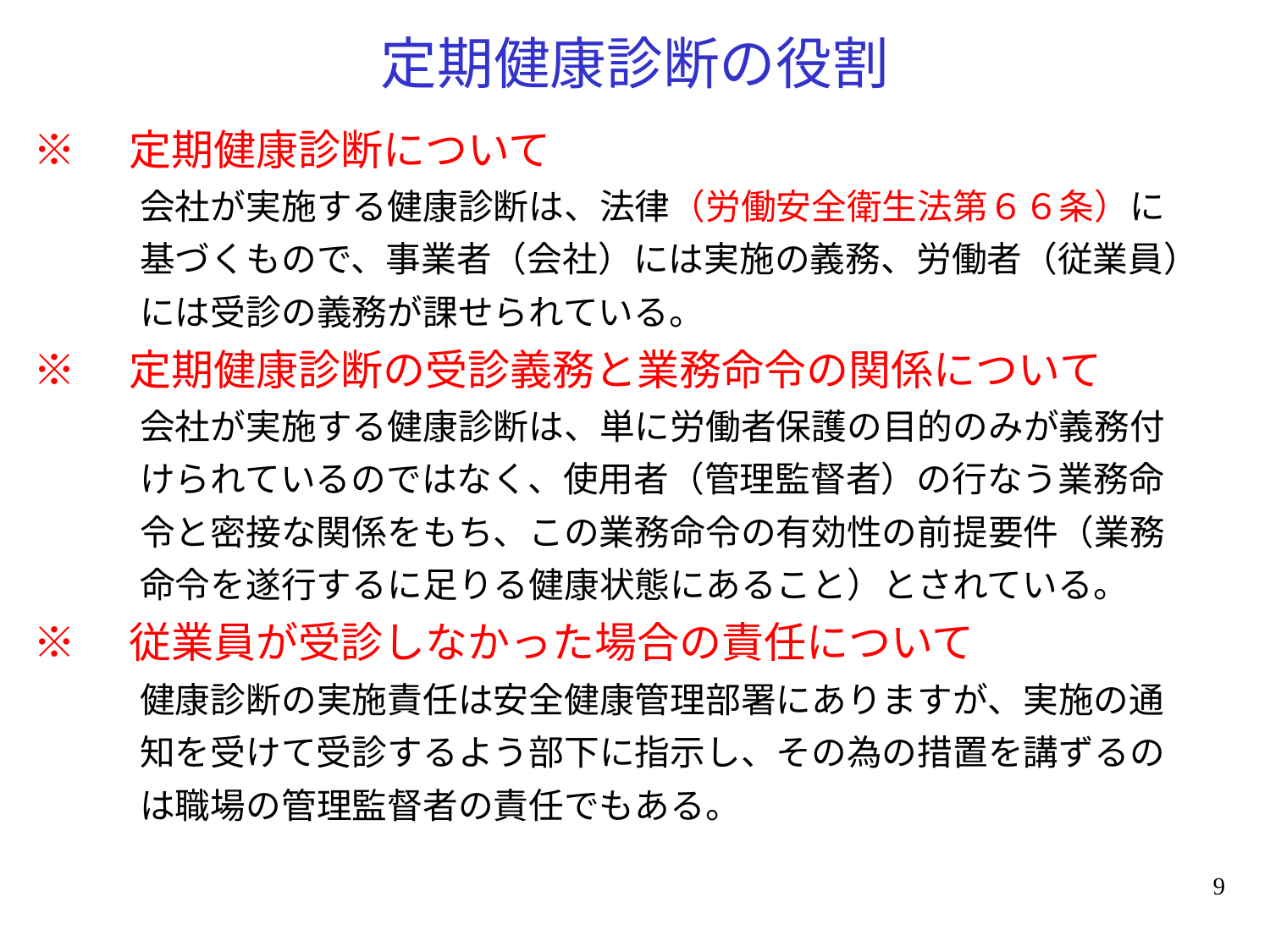

# 定期健康診断の役割
※　定期健康診断について
　　　会社が実施する健康診断は、法律（労働安全衛生法第６６条）に
　　　基づくもので、事業者（会社）には実施の義務、労働者（従業員）
　　　には受診の義務が課せられている。
※　定期健康診断の受診義務と業務命令の関係について
　　　会社が実施する健康診断は、単に労働者保護の目的のみが義務付
　　　けられているのではなく、使用者（管理監督者）の行なう業務命
　　　令と密接な関係をもち、この業務命令の有効性の前提要件（業務
　　　命令を遂行するに足りる健康状態にあること）とされている。
※　従業員が受診しなかった場合の責任について
　　　健康診断の実施責任は安全健康管理部署にありますが、実施の通
　　　知を受けて受診するよう部下に指示し、その為の措置を講ずるの
　　　は職場の管理監督者の責任でもある。
9